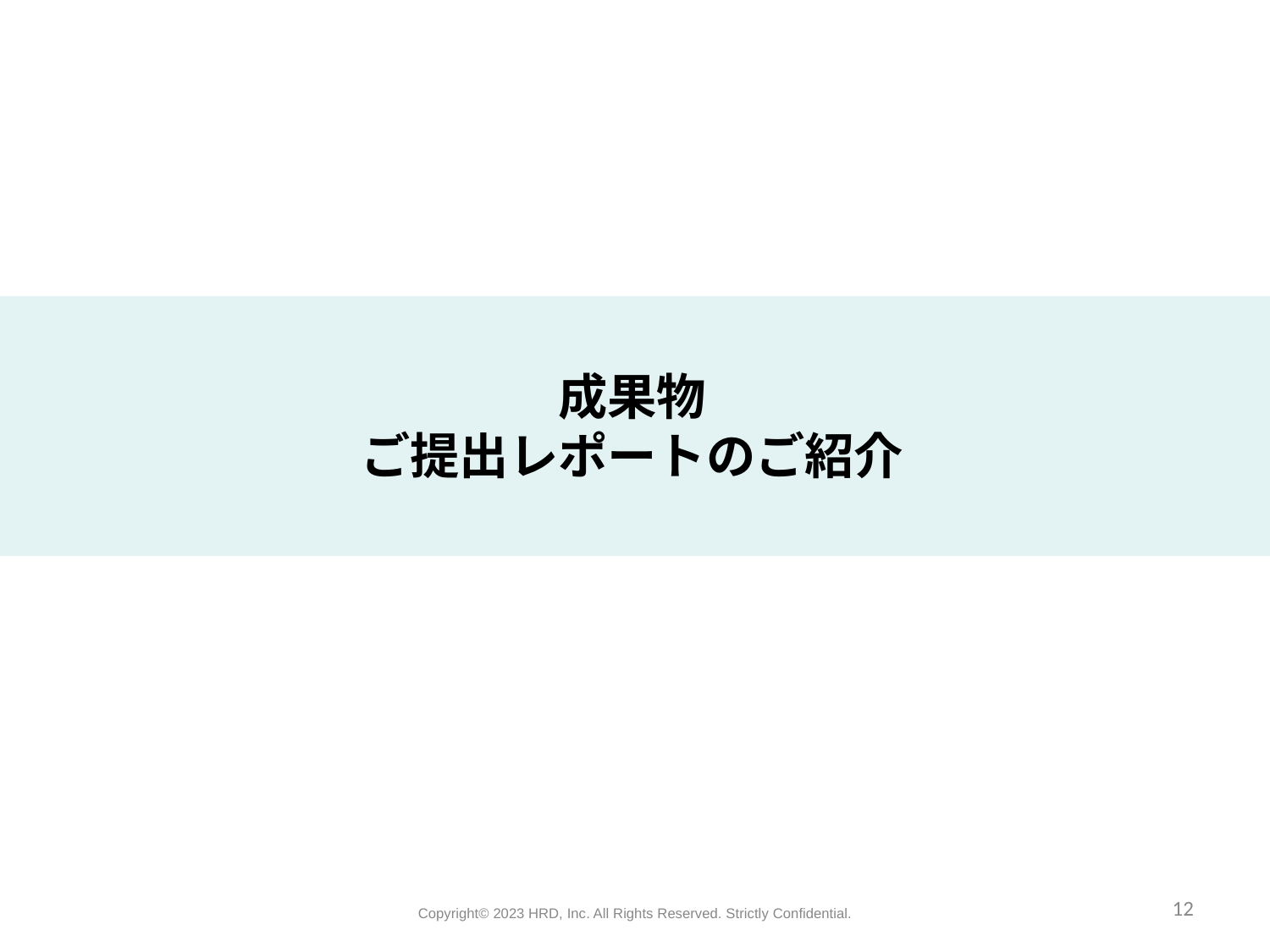

成果物
ご提出レポートのご紹介
12
Copyright©️ 2023 HRD, Inc. All Rights Reserved. Strictly Confidential.